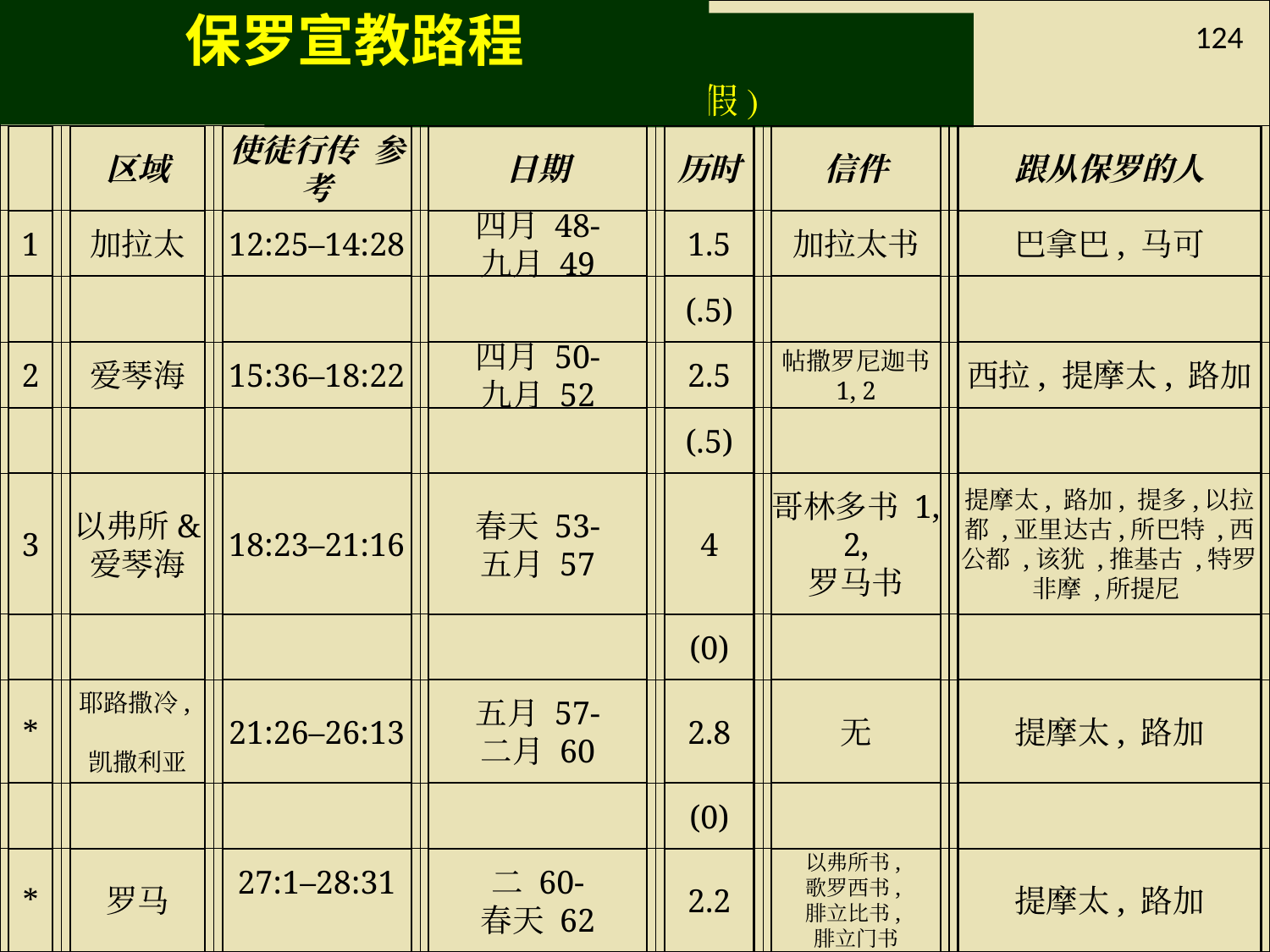

保罗宣教路程
124

(括号内表示休假)

区域

使徒行传  参考

日期

历时

信件

跟从保罗的人

1

加拉太

12:25–14:28

四月 48-
九月 49

1.5

加拉太书

巴拿巴, 马可

(.5)

2

爱琴海

15:36–18:22

四月 50-
九月 52

2.5

帖撒罗尼迦书 1, 2

西拉, 提摩太, 路加

(.5)

3

以弗所&
爱琴海

18:23–21:16

春天 53-
五月 57

4

哥林多书 1, 2,
罗马书

提摩太, 路加, 提多,以拉都 ,亚里达古,所巴特 ,西公都 ,该犹 ,推基古 ,特罗非摩 ,所提尼

(0)

*

耶路撒冷,

凯撒利亚

21:26–26:13

五月 57-
二月 60

2.8

无

提摩太, 路加

(0)

*

罗马

27:1–28:31

二 60-
春天 62

2.2

以弗所书,
歌罗西书,
腓立比书,
腓立门书

提摩太, 路加